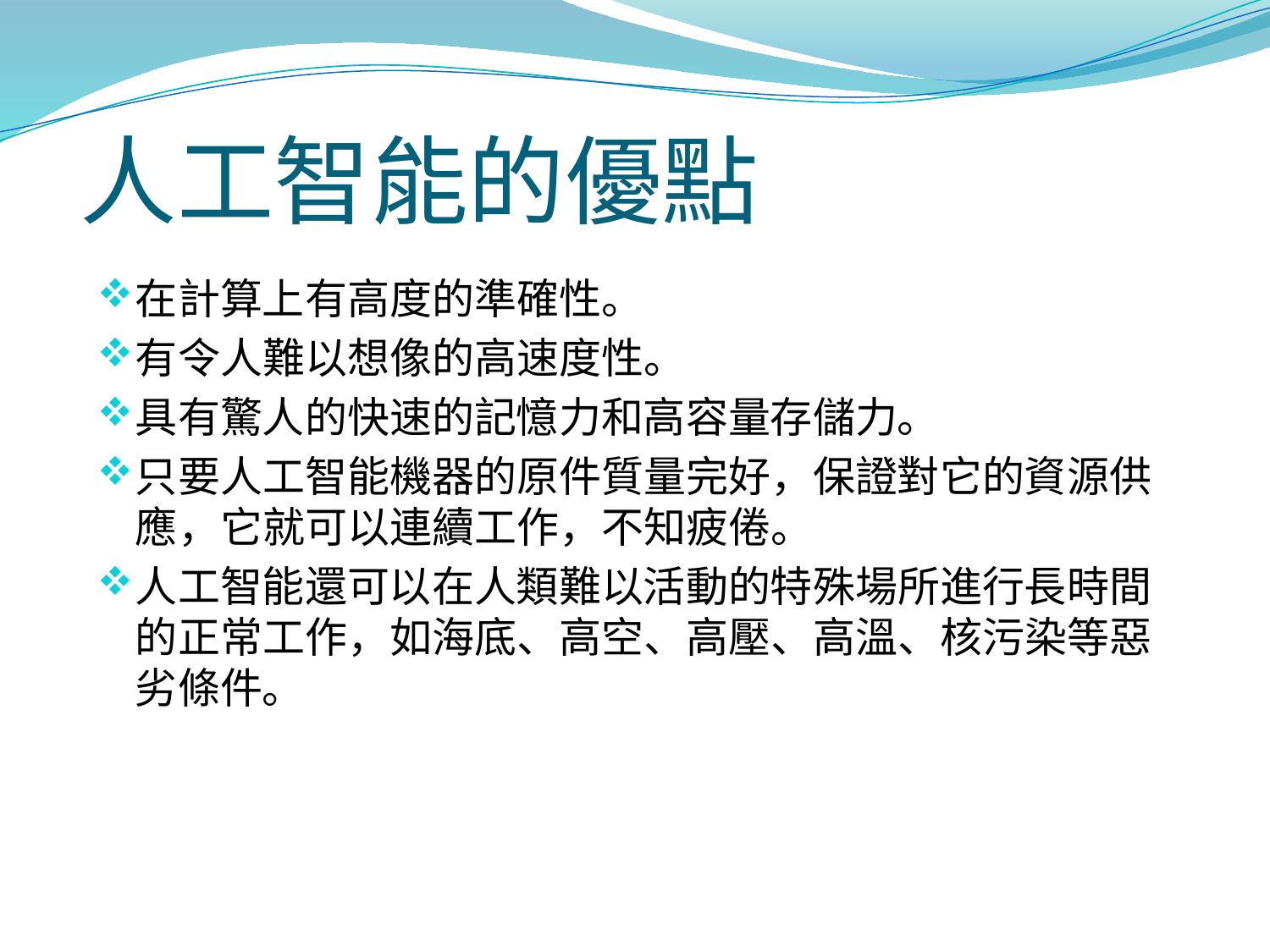

人工智能的優點
在計算上有高度的準確性。
有令人難以想像的高速度性。
具有驚人的快速的記憶力和高容量存儲力。
只要人工智能機器的原件質量完好，保證對它的資源供應，它就可以連續工作，不知疲倦。
人工智能還可以在人類難以活動的特殊場所進行長時間的正常工作，如海底、高空、高壓、高溫、核污染等惡劣條件。